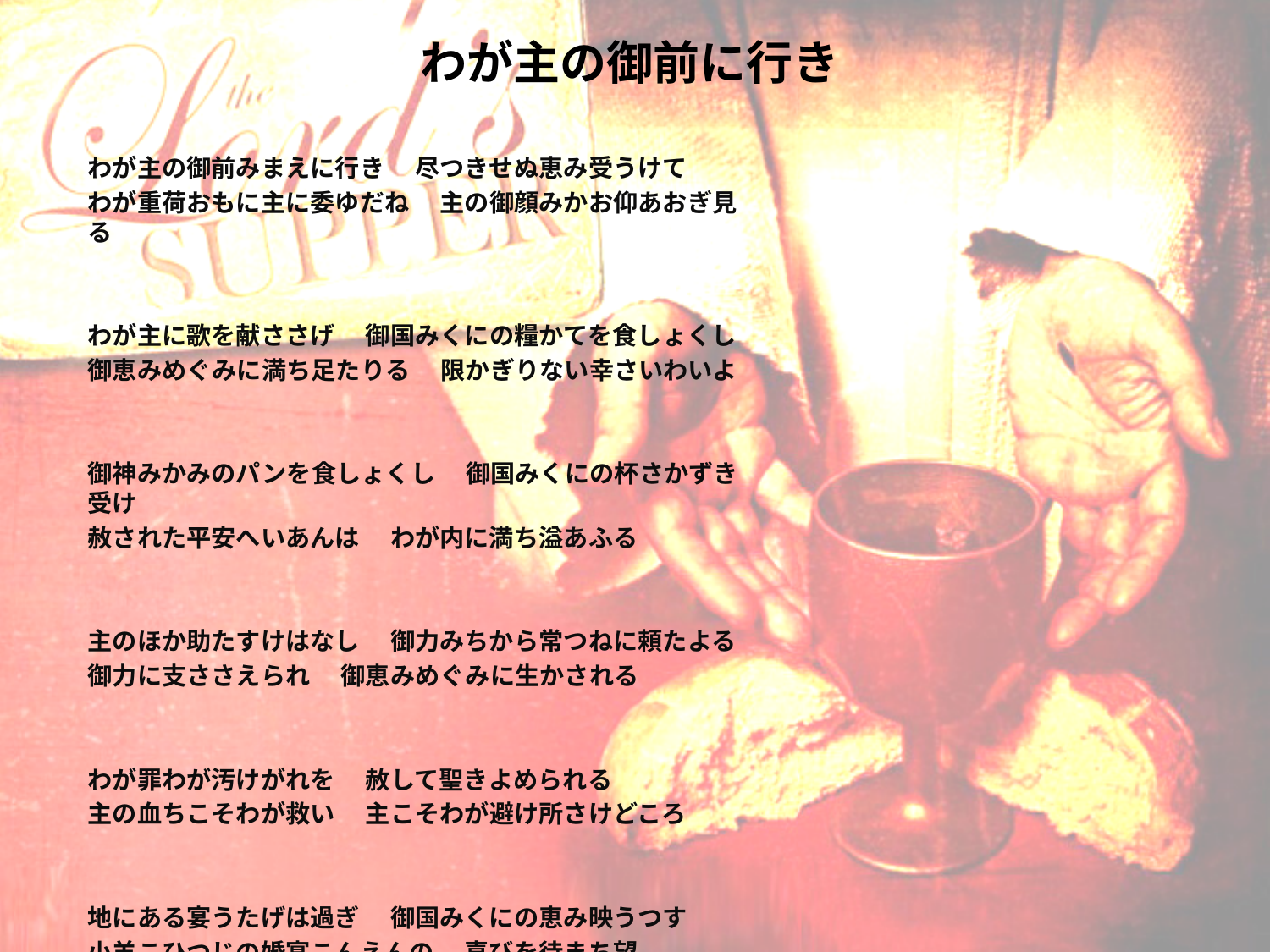

# わが主の御前に行き
わが主の御前みまえに行き　 尽つきせぬ恵み受うけて
わが重荷おもに主に委ゆだね　 主の御顔みかお仰あおぎ見る

わが主に歌を献ささげ　 御国みくにの糧かてを食しょくし
御恵みめぐみに満ち足たりる　 限かぎりない幸さいわいよ

御神みかみのパンを食しょくし　 御国みくにの杯さかずき受け
赦された平安へいあんは　 わが内に満ち溢あふる

主のほか助たすけはなし　 御力みちから常つねに頼たよる
御力に支ささえられ　 御恵みめぐみに生かされる

わが罪わが汚けがれを　 赦して聖きよめられる
主の血ちこそわが救い　 主こそわが避け所さけどころ

地にある宴うたげは過ぎ　 御国みくにの恵み映うつす
小羊こひつじの婚宴こんえんの　 喜びを待まち望